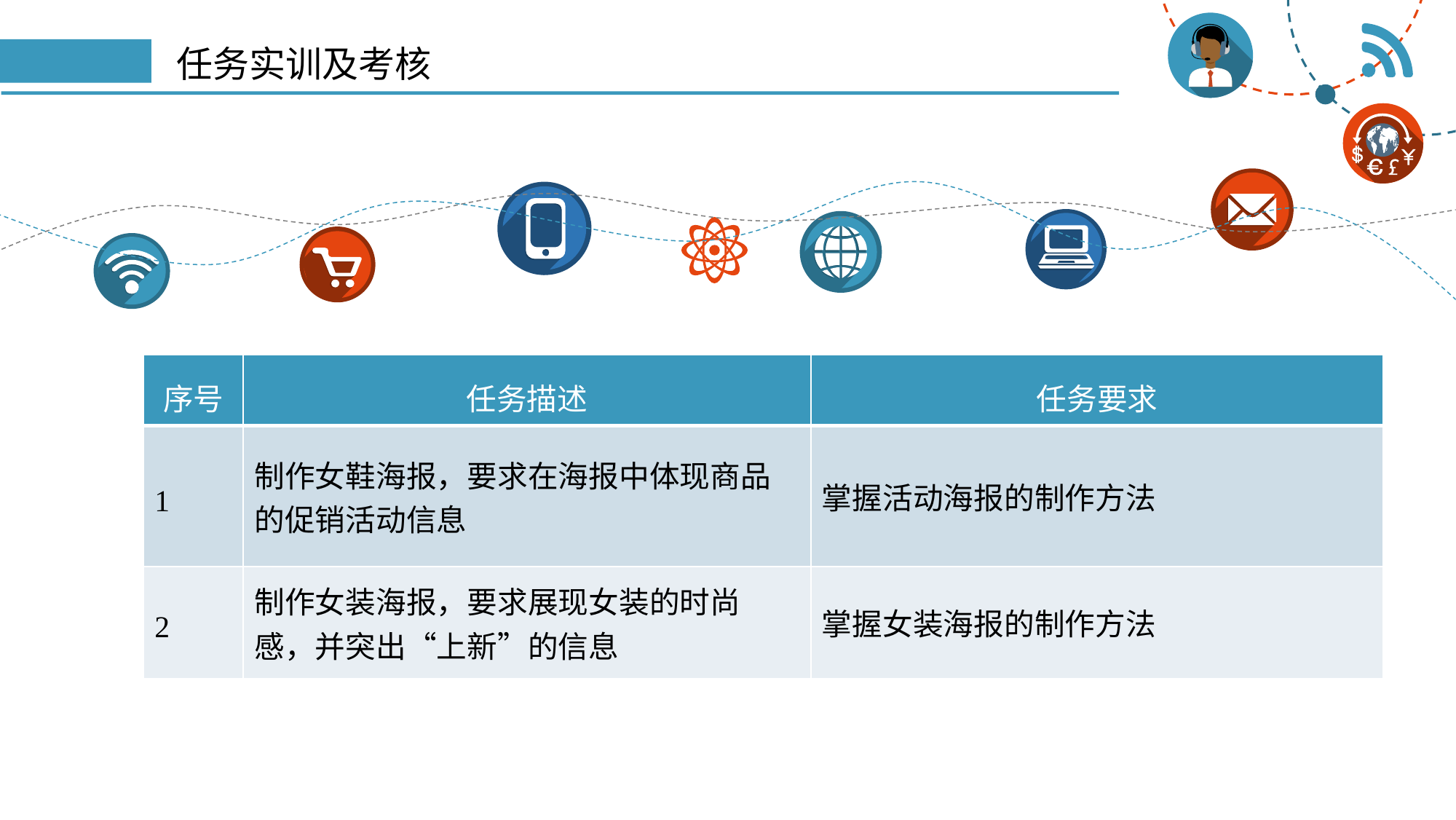

# 任务实训及考核

| 序号 | 任务描述 | 任务要求 |
| --- | --- | --- |
| 1 | 制作女鞋海报，要求在海报中体现商品 的促销活动信息 | 掌握活动海报的制作方法 |
| 2 | 制作女装海报，要求展现女装的时尚 感，并突出“上新”的信息 | 掌握女装海报的制作方法 |